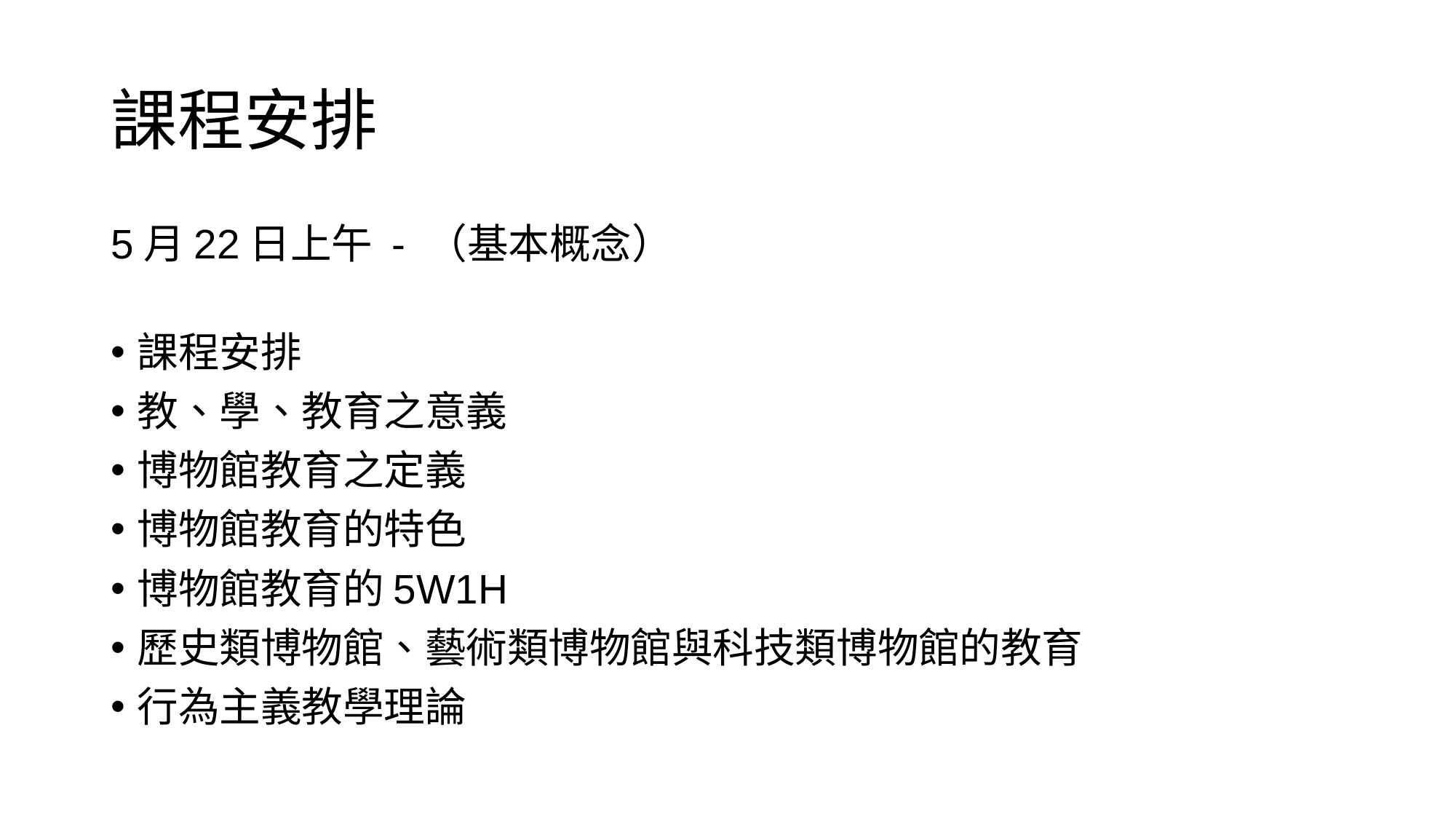

# 課程安排
5月22日上午 - （基本概念）
課程安排
教、學、教育之意義
博物館教育之定義
博物館教育的特色
博物館教育的5W1H
歷史類博物館、藝術類博物館與科技類博物館的教育
行為主義教學理論